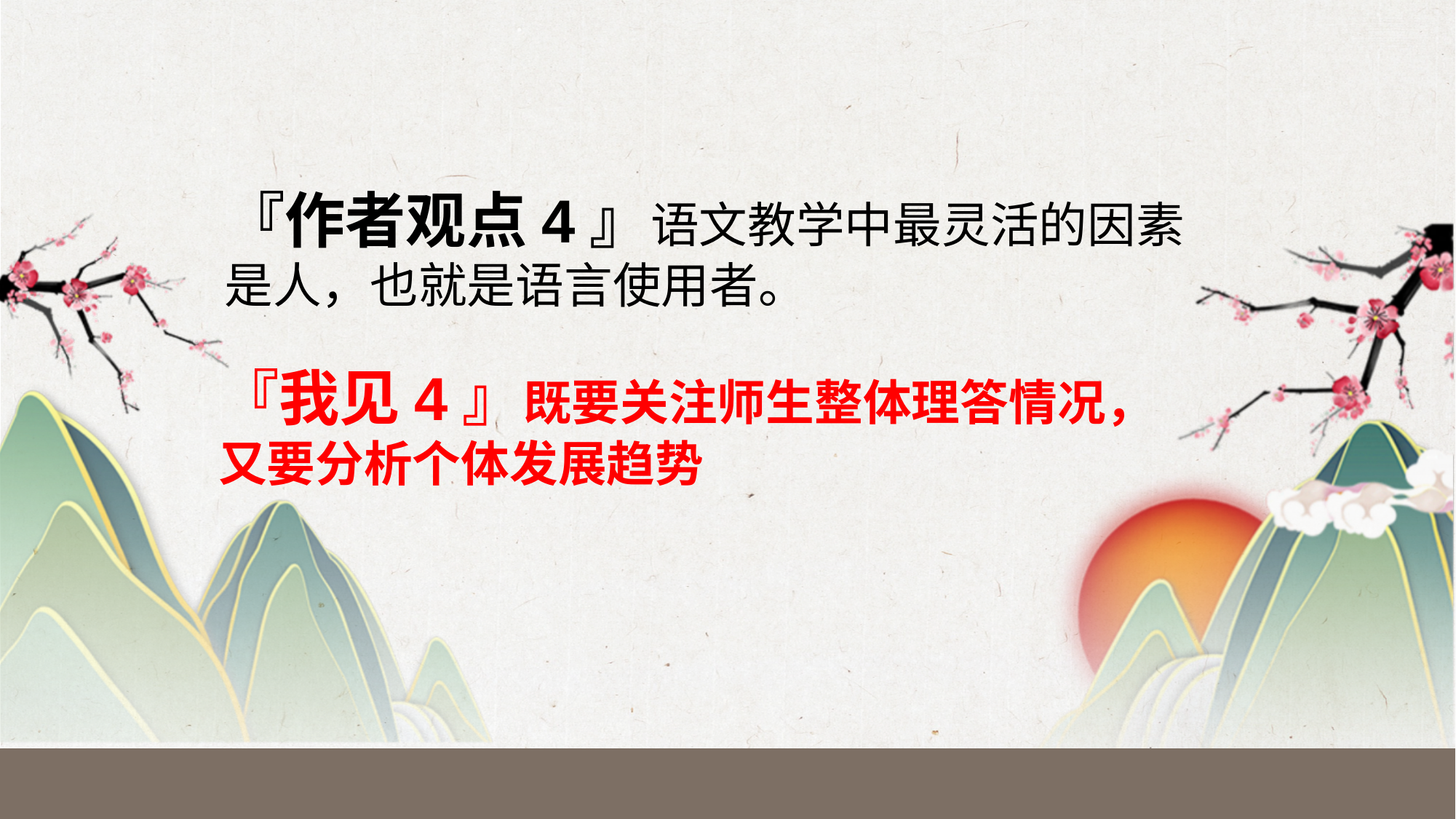

『作者观点4』语文教学中最灵活的因素是人，也就是语言使用者。
『我见4』既要关注师生整体理答情况，又要分析个体发展趋势